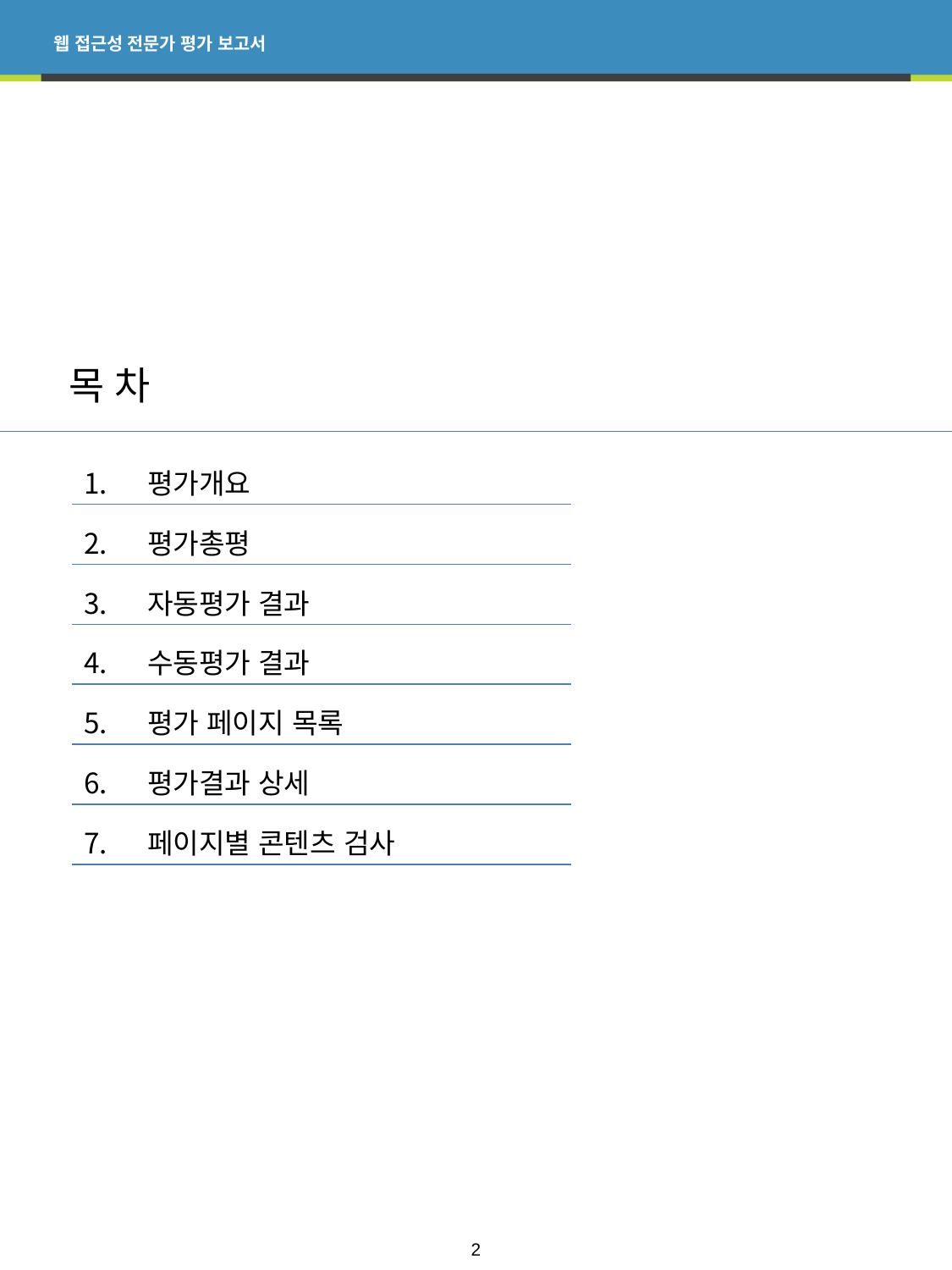

# 목 차
평가개요
평가총평
자동평가 결과
수동평가 결과
평가 페이지 목록
평가결과 상세
페이지별 콘텐츠 검사
2